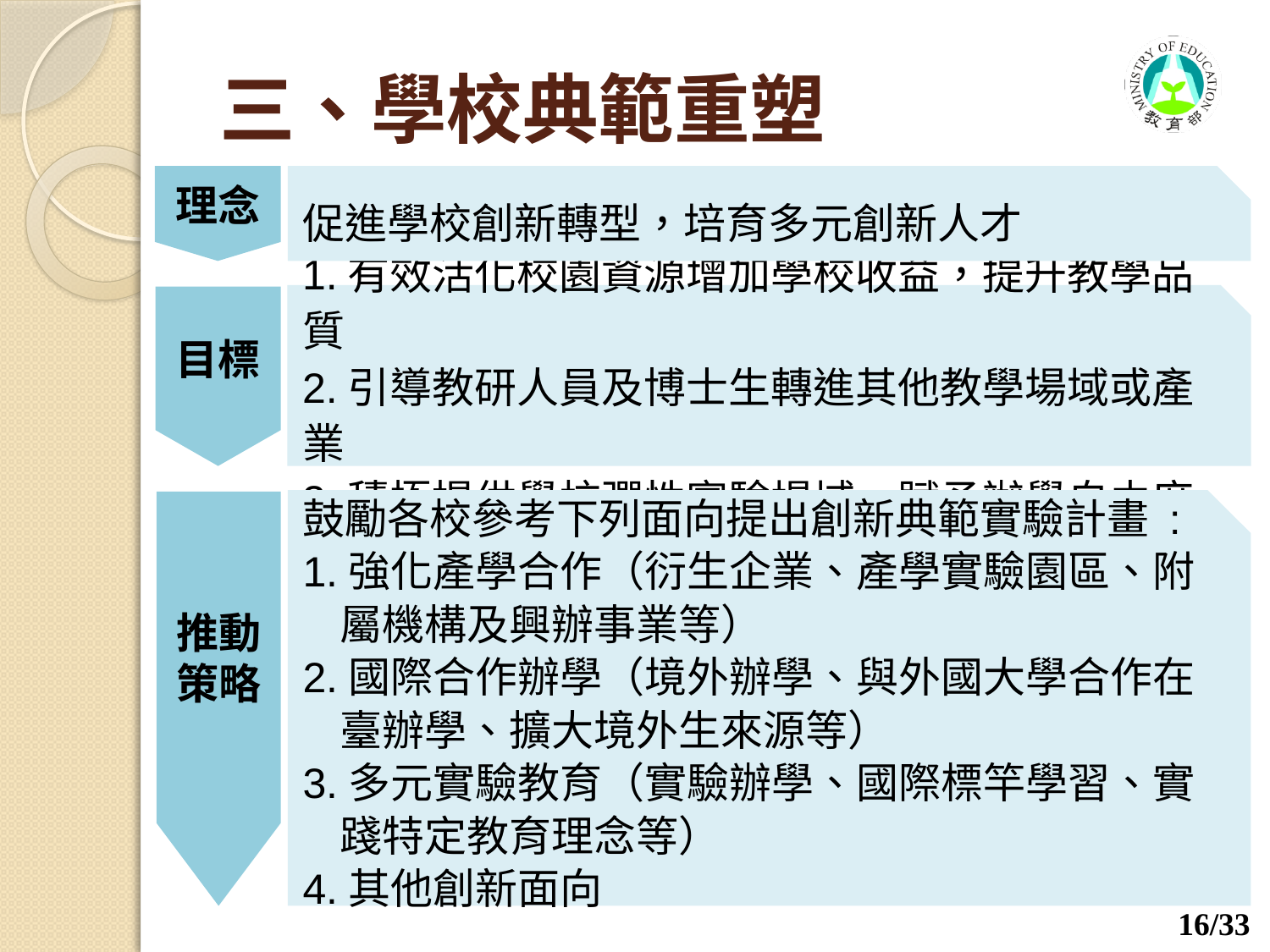

三、學校典範重塑
理念
促進學校創新轉型，培育多元創新人才
1.有效活化校園資源增加學校收益，提升教學品質
2.引導教研人員及博士生轉進其他教學場域或產業
3.積極提供學校彈性實驗場域，賦予辦學自由度
目標
鼓勵各校參考下列面向提出創新典範實驗計畫 :
1.強化產學合作（衍生企業、產學實驗園區、附屬機構及興辦事業等）
2.國際合作辦學（境外辦學、與外國大學合作在臺辦學、擴大境外生來源等）
3.多元實驗教育（實驗辦學、國際標竿學習、實踐特定教育理念等）
4.其他創新面向
推動
策略